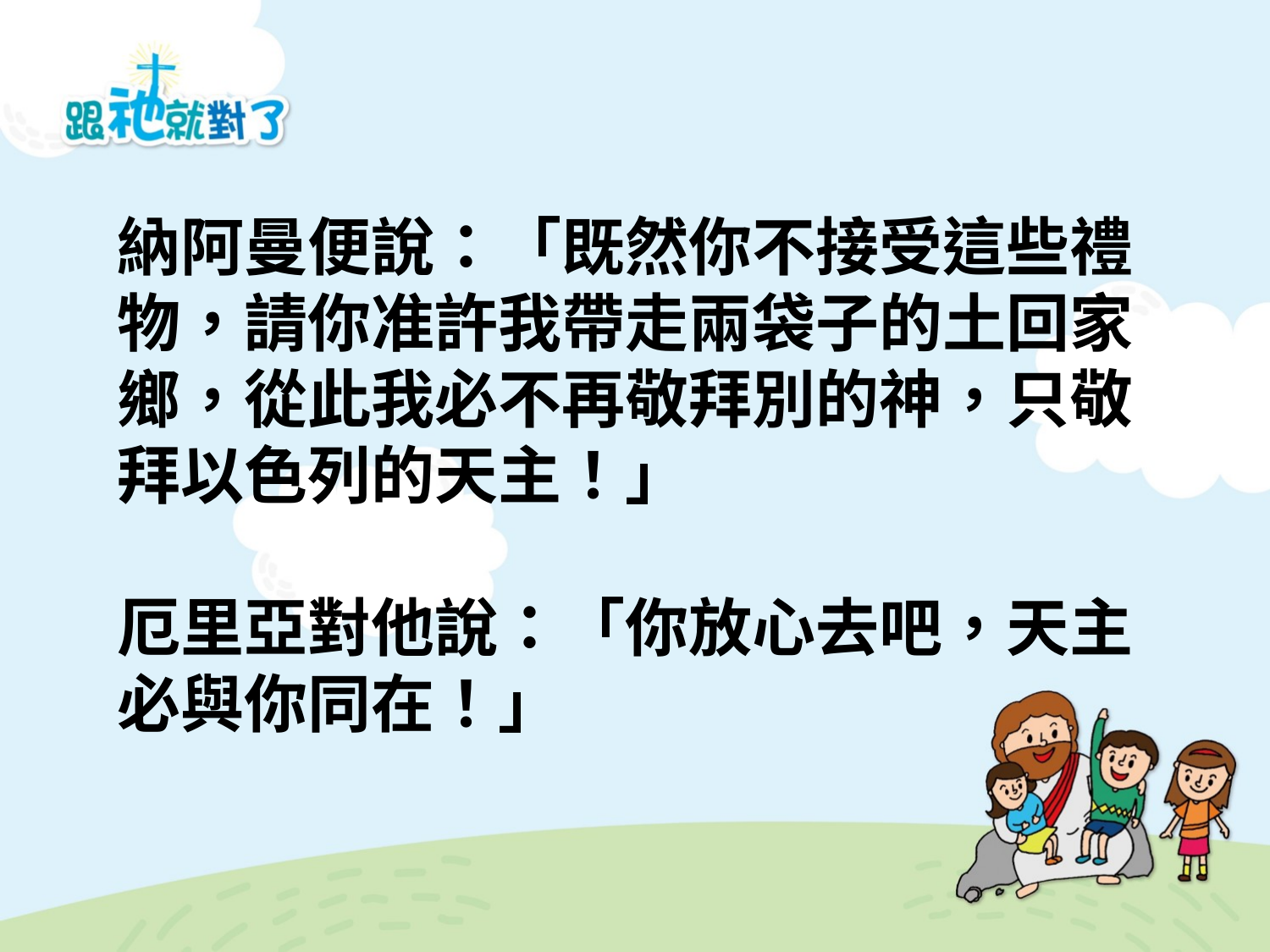

納阿曼便說：「既然你不接受這些禮物，請你准許我帶走兩袋子的土回家鄉，從此我必不再敬拜別的神，只敬拜以色列的天主！」

厄里亞對他說：「你放心去吧，天主必與你同在！」